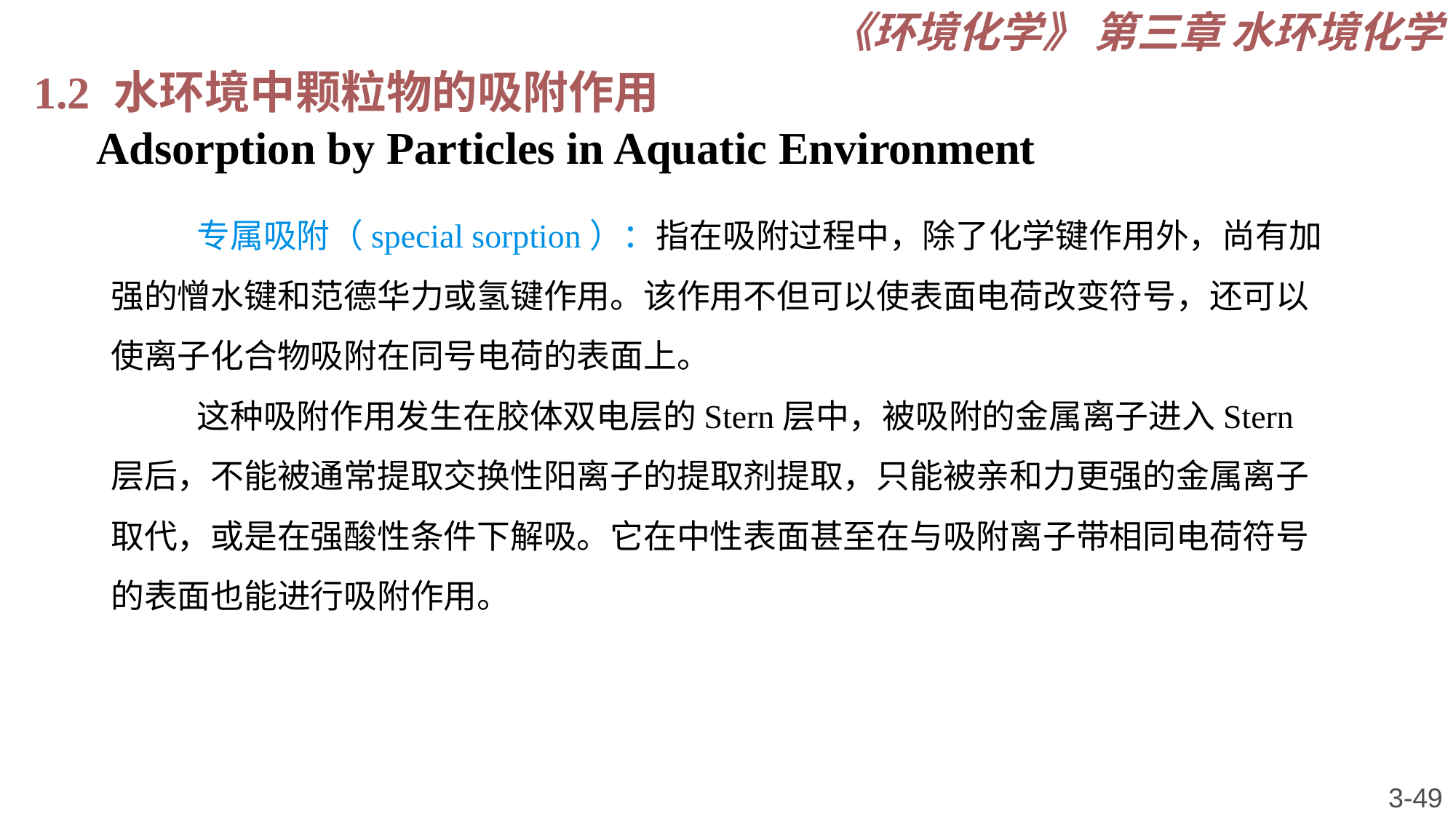

《环境化学》 第三章 水环境化学
1.2 水环境中颗粒物的吸附作用
     Adsorption by Particles in Aquatic Environment
专属吸附（special sorption）：指在吸附过程中，除了化学键作用外，尚有加强的憎水键和范德华力或氢键作用。该作用不但可以使表面电荷改变符号，还可以使离子化合物吸附在同号电荷的表面上。
这种吸附作用发生在胶体双电层的Stern层中，被吸附的金属离子进入Stern层后，不能被通常提取交换性阳离子的提取剂提取，只能被亲和力更强的金属离子取代，或是在强酸性条件下解吸。它在中性表面甚至在与吸附离子带相同电荷符号的表面也能进行吸附作用。
3-49